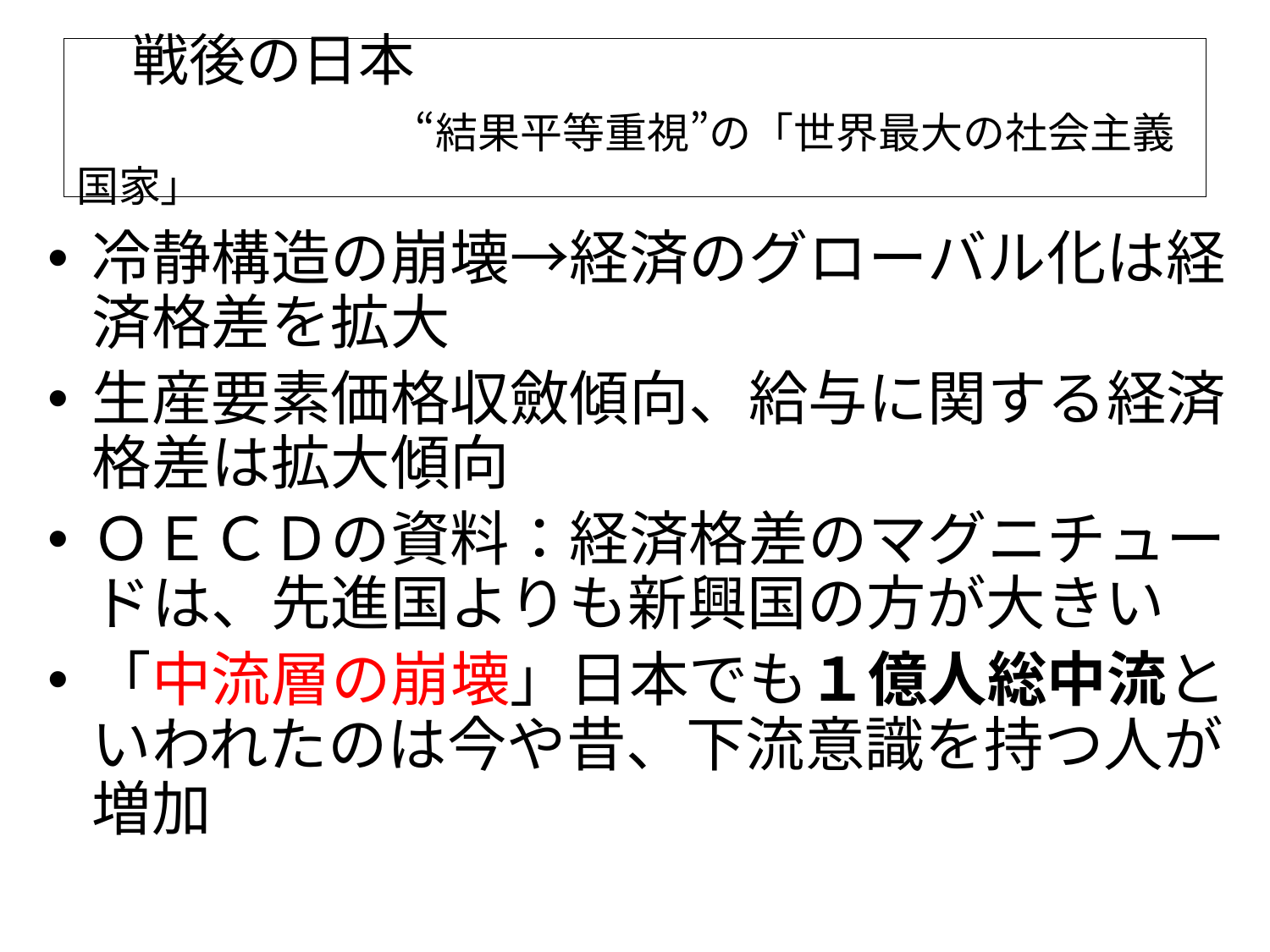

# 戦後の日本 　　　　　　“結果平等重視”の「世界最大の社会主義国家」
冷静構造の崩壊→経済のグローバル化は経済格差を拡大
生産要素価格収斂傾向、給与に関する経済格差は拡大傾向
ＯＥＣＤの資料：経済格差のマグニチュードは、先進国よりも新興国の方が大きい
「中流層の崩壊」日本でも１億人総中流といわれたのは今や昔、下流意識を持つ人が増加